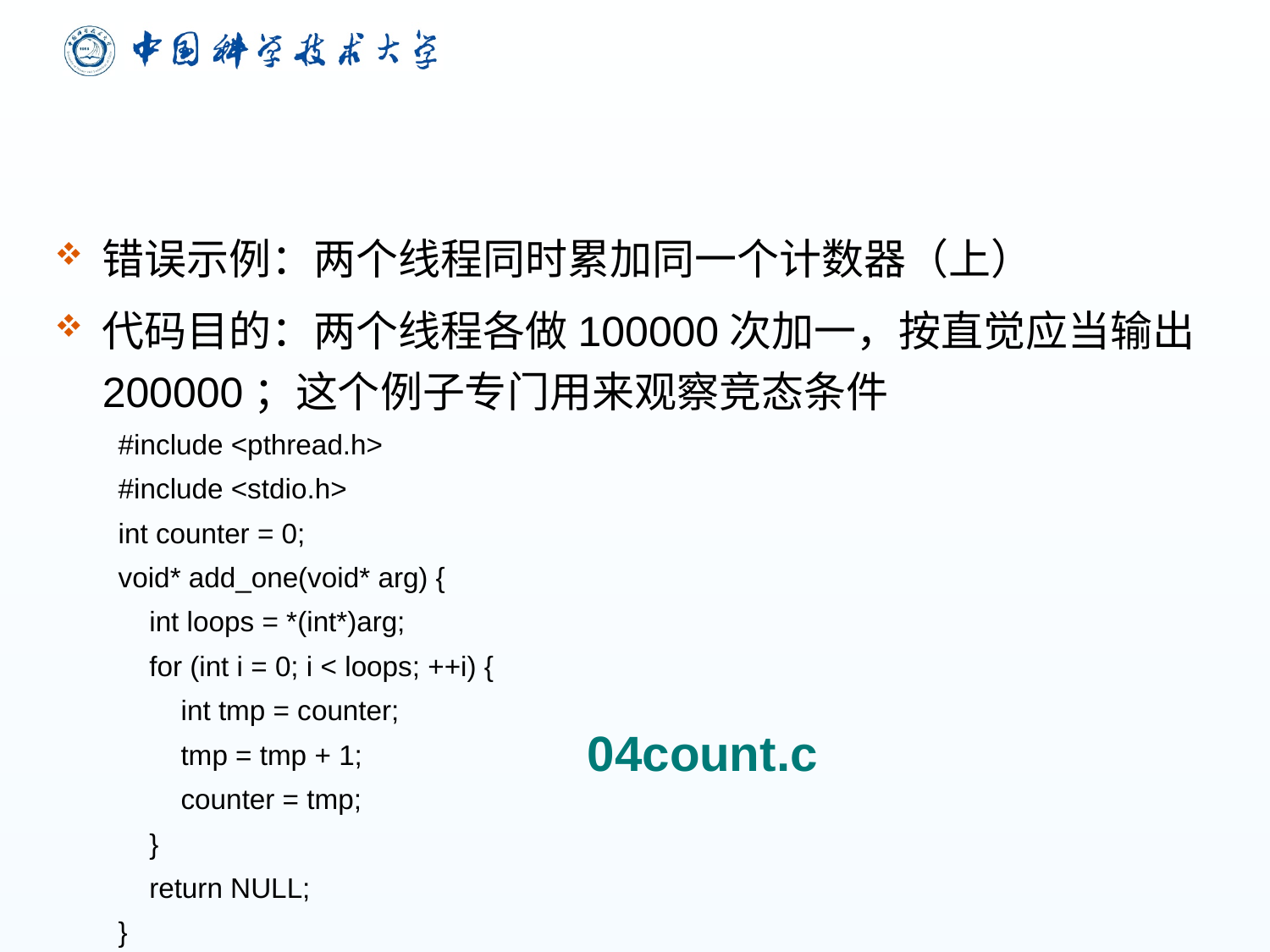

#
错误示例：两个线程同时累加同一个计数器（上）
代码目的：两个线程各做100000次加一，按直觉应当输出200000；这个例子专门用来观察竞态条件
#include <pthread.h>
#include <stdio.h>
int counter = 0;
void* add_one(void* arg) {
    int loops = *(int*)arg;
    for (int i = 0; i < loops; ++i) {
        int tmp = counter;
        tmp = tmp + 1;
        counter = tmp;
    }
    return NULL;
}
04count.c